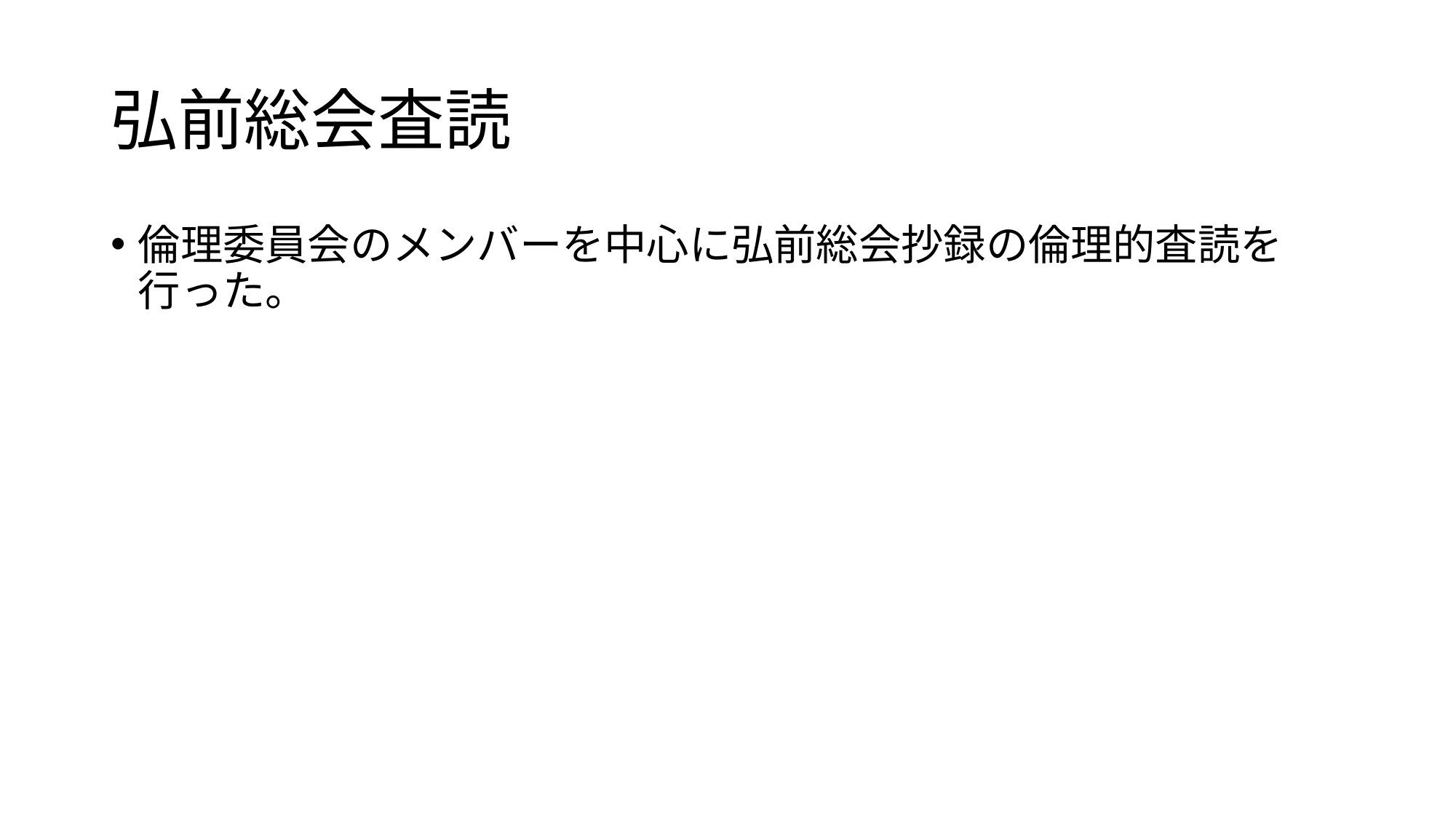

# 弘前総会査読
倫理委員会のメンバーを中心に弘前総会抄録の倫理的査読を行った。